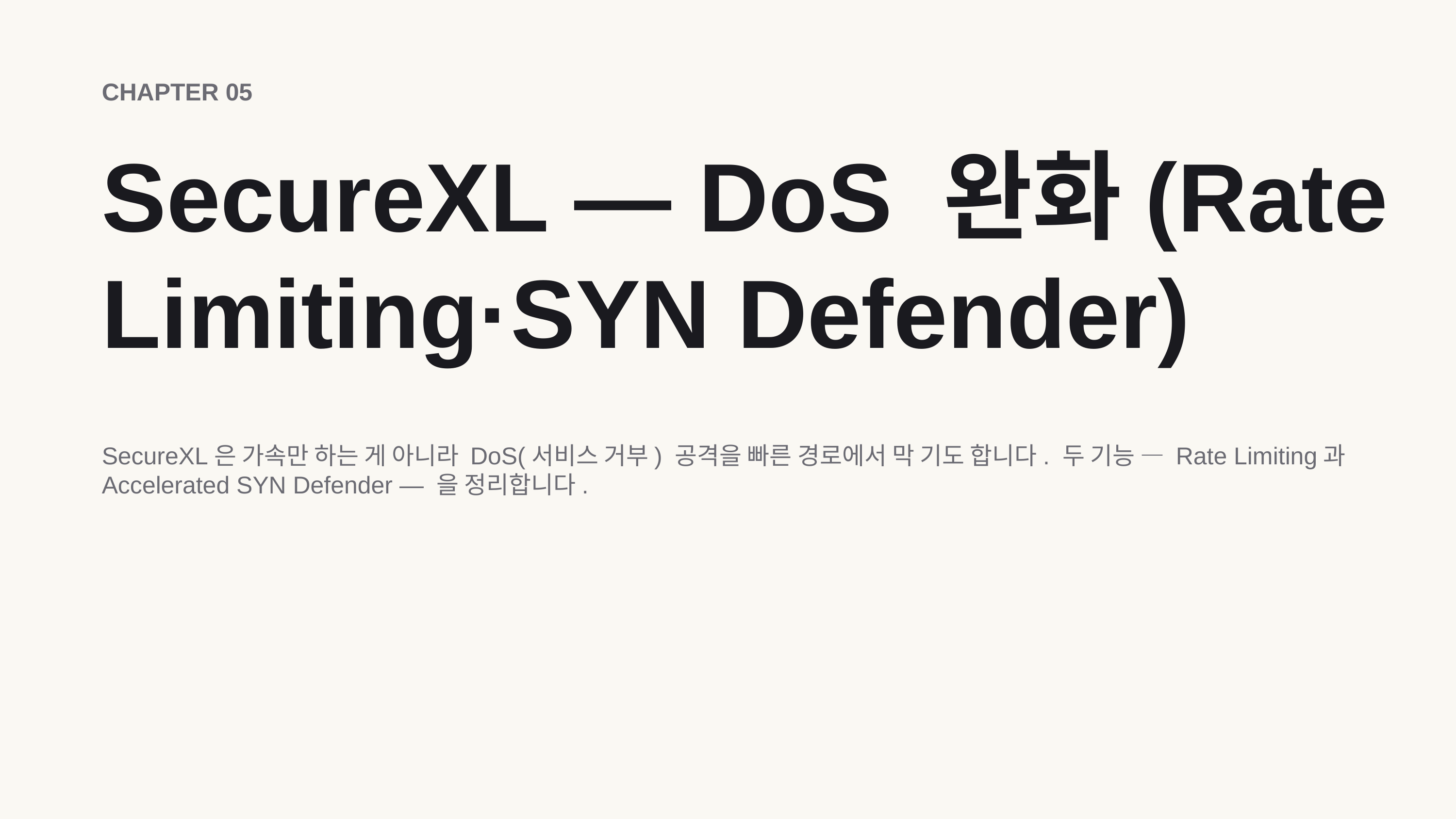

CHAPTER 05
SecureXL — DoS 완화(Rate Limiting·SYN Defender)
SecureXL은 가속만 하는 게 아니라 DoS(서비스 거부) 공격을 빠른 경로에서 막 기도 합니다. 두 기능 — Rate Limiting과 Accelerated SYN Defender — 을 정리합니다.